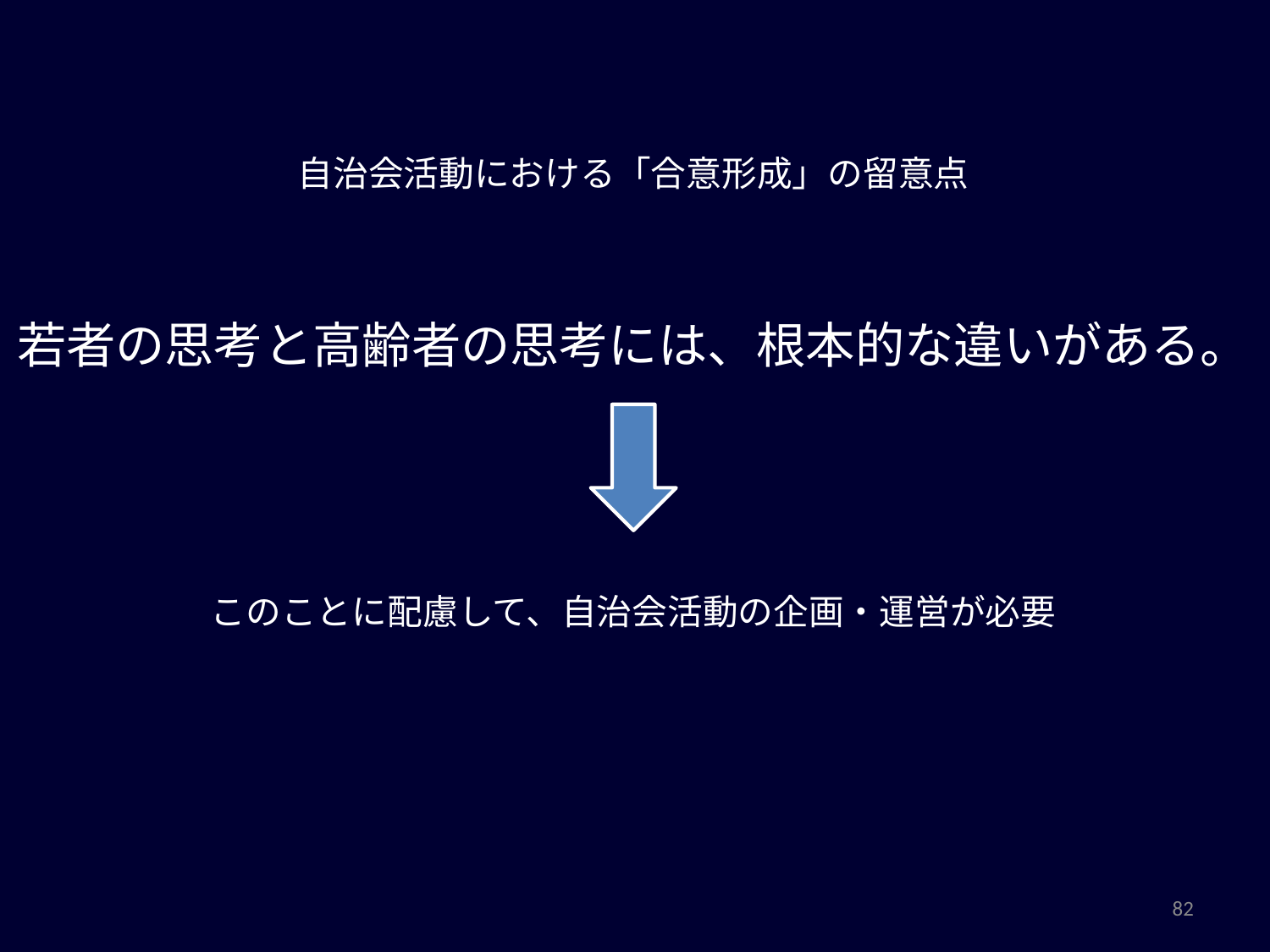

自治会活動における「合意形成」の留意点
若者の思考と高齢者の思考には、根本的な違いがある。

このことに配慮して、自治会活動の企画・運営が必要
82